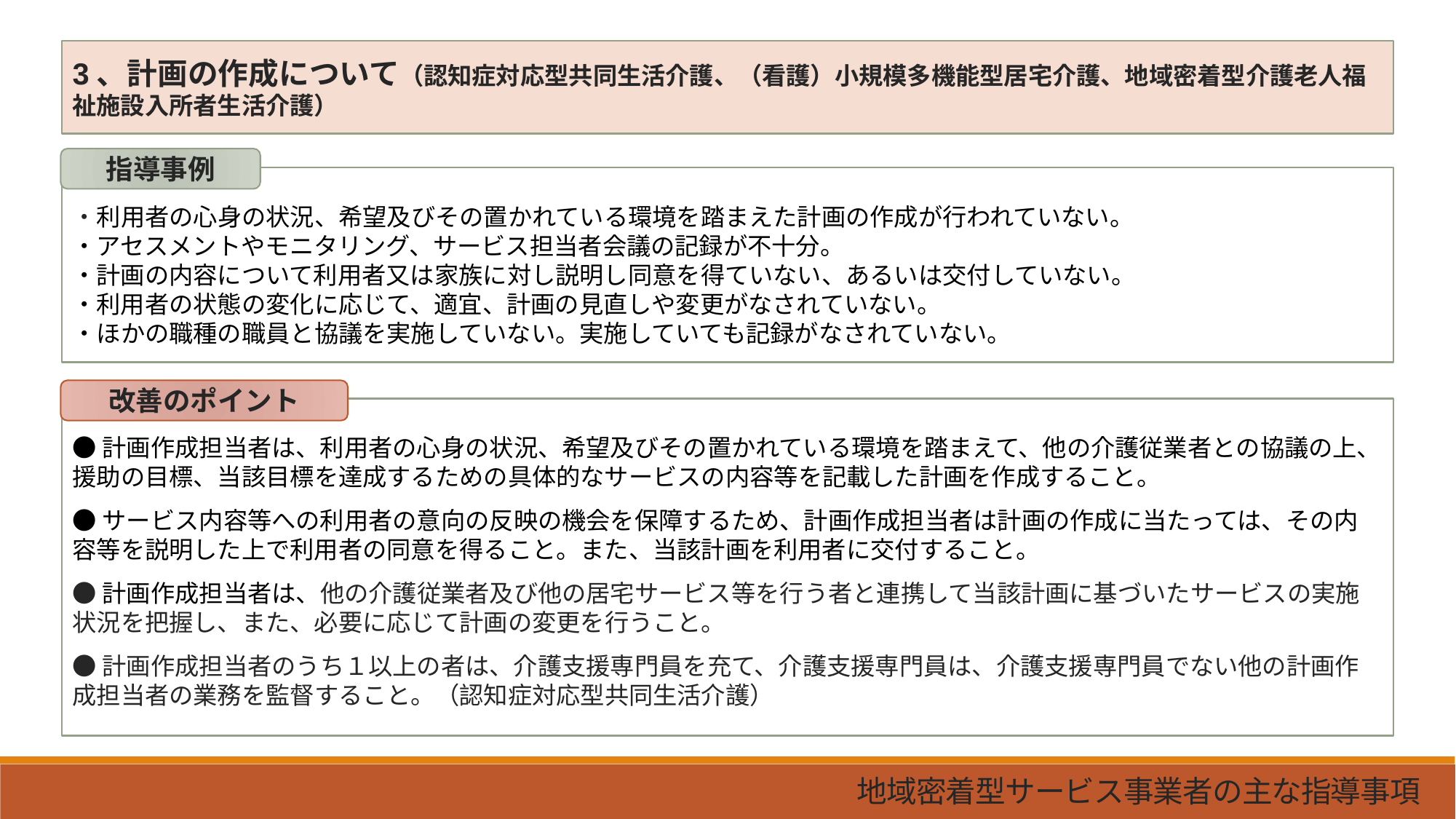

3、計画の作成について（認知症対応型共同生活介護、（看護）小規模多機能型居宅介護、地域密着型介護老人福祉施設入所者生活介護）
指導事例

・利用者の心身の状況、希望及びその置かれている環境を踏まえた計画の作成が行われていない。
・アセスメントやモニタリング、サービス担当者会議の記録が不十分。
・計画の内容について利用者又は家族に対し説明し同意を得ていない、あるいは交付していない。
・利用者の状態の変化に応じて、適宜、計画の見直しや変更がなされていない。
・ほかの職種の職員と協議を実施していない。実施していても記録がなされていない。
改善のポイント

●計画作成担当者は、利用者の心身の状況、希望及びその置かれている環境を踏まえて、他の介護従業者との協議の上、援助の目標、当該目標を達成するための具体的なサービスの内容等を記載した計画を作成すること。

●サービス内容等への利用者の意向の反映の機会を保障するため、計画作成担当者は計画の作成に当たっては、その内容等を説明した上で利用者の同意を得ること。また、当該計画を利用者に交付すること。

●計画作成担当者は、他の介護従業者及び他の居宅サービス等を行う者と連携して当該計画に基づいたサービスの実施状況を把握し、また、必要に応じて計画の変更を行うこと。

●計画作成担当者のうち１以上の者は、介護支援専門員を充て、介護支援専門員は、介護支援専門員でない他の計画作成担当者の業務を監督すること。（認知症対応型共同生活介護）
地域密着型サービス事業者の主な指導事項